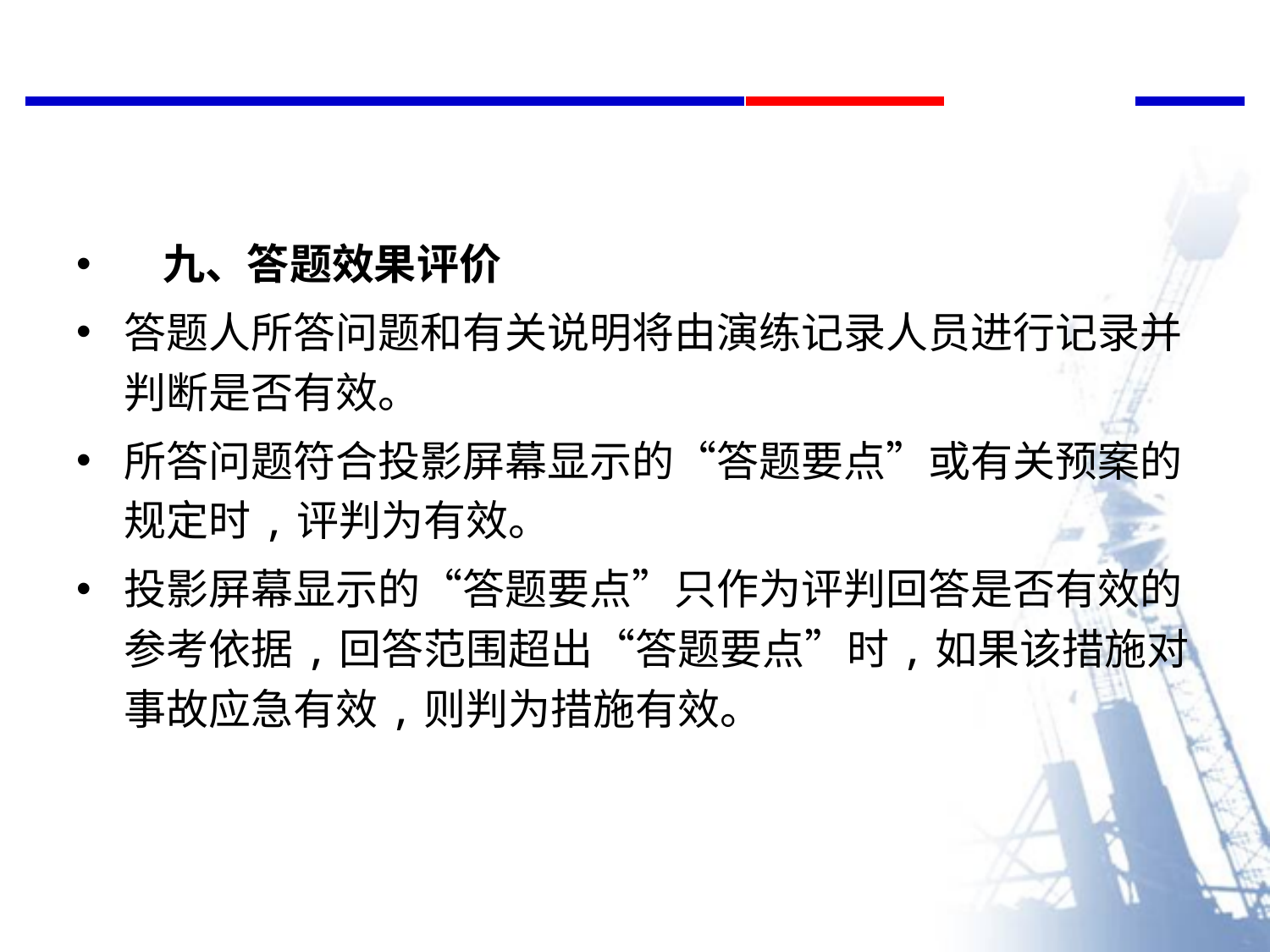

九、答题效果评价
答题人所答问题和有关说明将由演练记录人员进行记录并判断是否有效。
所答问题符合投影屏幕显示的“答题要点”或有关预案的规定时,评判为有效。
投影屏幕显示的“答题要点”只作为评判回答是否有效的参考依据,回答范围超出“答题要点”时,如果该措施对事故应急有效,则判为措施有效。